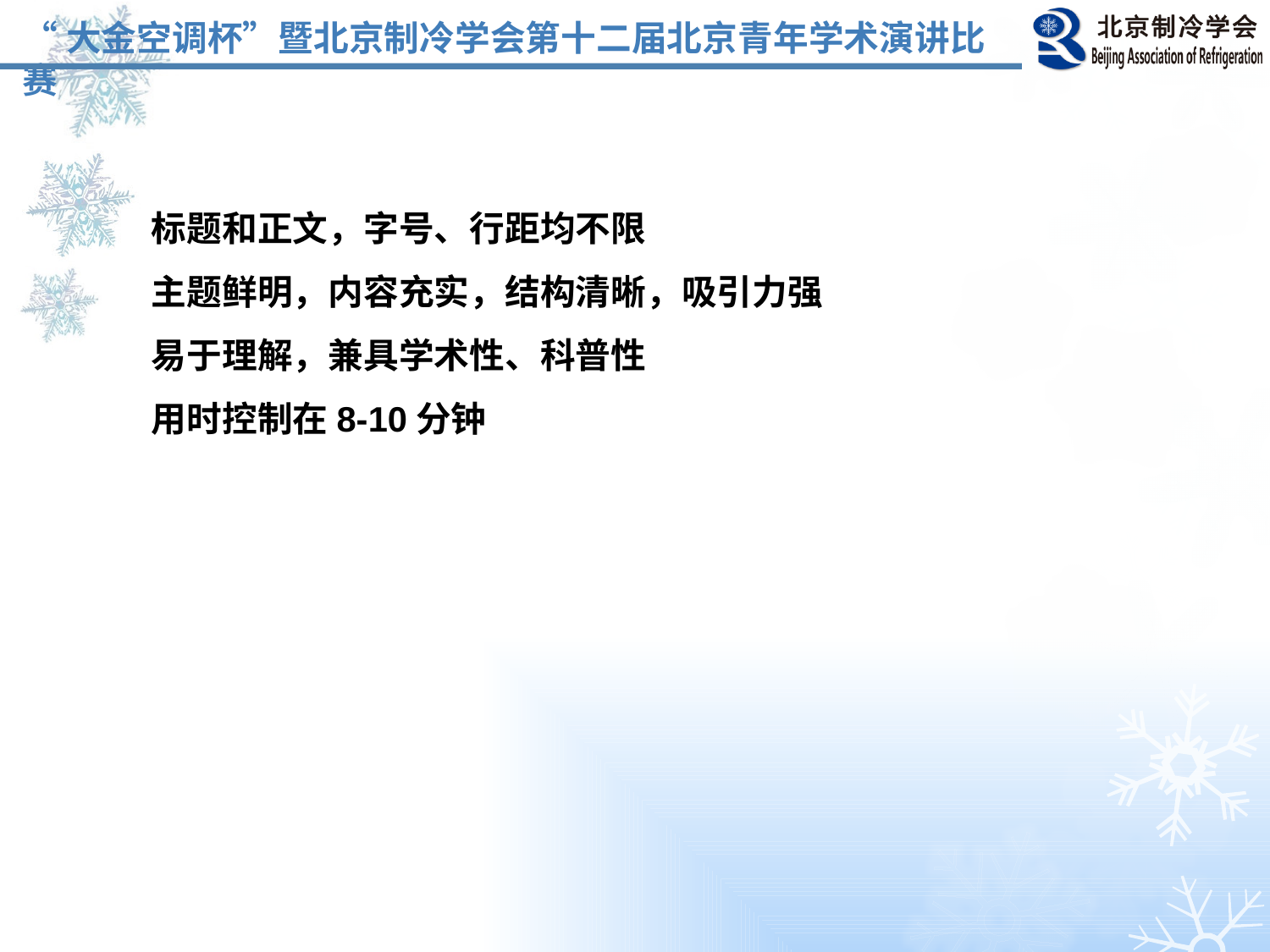

“大金空调杯”暨北京制冷学会第十二届北京青年学术演讲比赛

标题和正文，字号、行距均不限
主题鲜明，内容充实，结构清晰，吸引力强
易于理解，兼具学术性、科普性
用时控制在8-10分钟